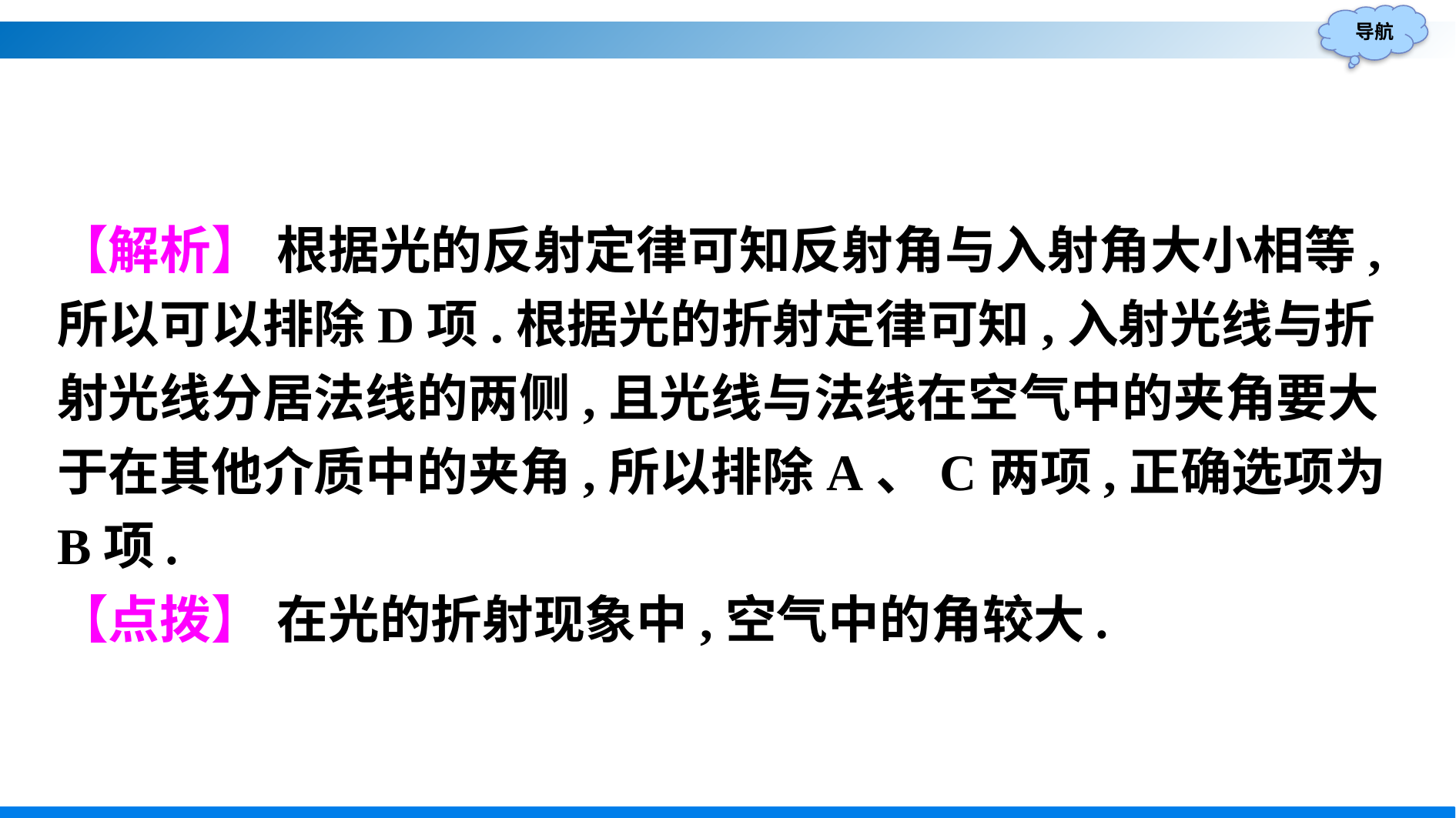

【解析】 根据光的反射定律可知反射角与入射角大小相等,所以可以排除D项.根据光的折射定律可知,入射光线与折射光线分居法线的两侧,且光线与法线在空气中的夹角要大于在其他介质中的夹角,所以排除A、C两项,正确选项为B项.
【点拨】 在光的折射现象中,空气中的角较大.